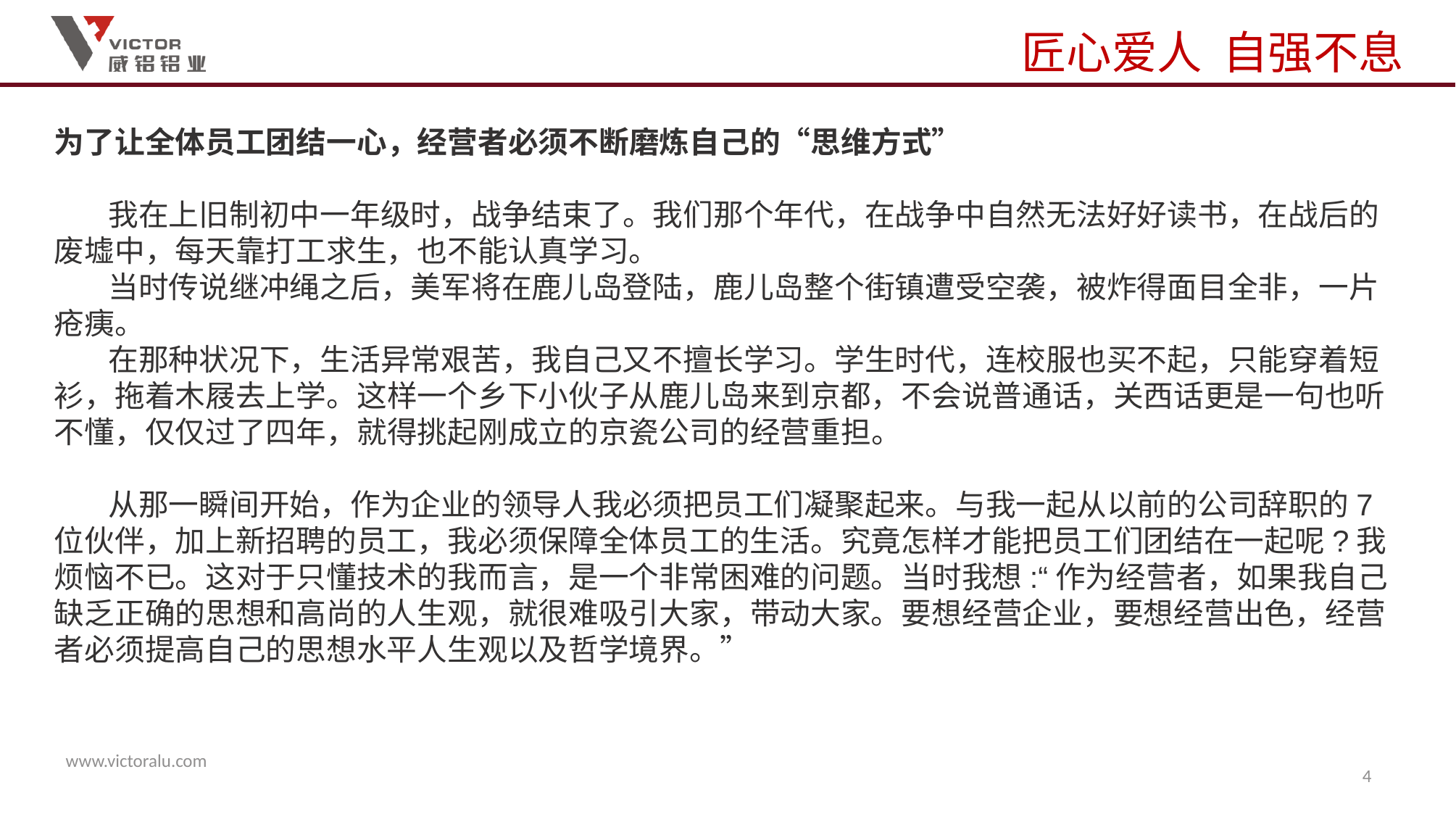

为了让全体员工团结一心，经营者必须不断磨炼自己的“思维方式”

       我在上旧制初中一年级时，战争结束了。我们那个年代，在战争中自然无法好好读书，在战后的废墟中，每天靠打工求生，也不能认真学习。
       当时传说继冲绳之后，美军将在鹿儿岛登陆，鹿儿岛整个街镇遭受空袭，被炸得面目全非，一片疮痍。
       在那种状况下，生活异常艰苦，我自己又不擅长学习。学生时代，连校服也买不起，只能穿着短衫，拖着木屐去上学。这样一个乡下小伙子从鹿儿岛来到京都，不会说普通话，关西话更是一句也听不懂，仅仅过了四年，就得挑起刚成立的京瓷公司的经营重担。

       从那一瞬间开始，作为企业的领导人我必须把员工们凝聚起来。与我一起从以前的公司辞职的7位伙伴，加上新招聘的员工，我必须保障全体员工的生活。究竟怎样才能把员工们团结在一起呢?我烦恼不已。这对于只懂技术的我而言，是一个非常困难的问题。当时我想:“作为经营者，如果我自己缺乏正确的思想和高尚的人生观，就很难吸引大家，带动大家。要想经营企业，要想经营出色，经营者必须提高自己的思想水平人生观以及哲学境界。”

4